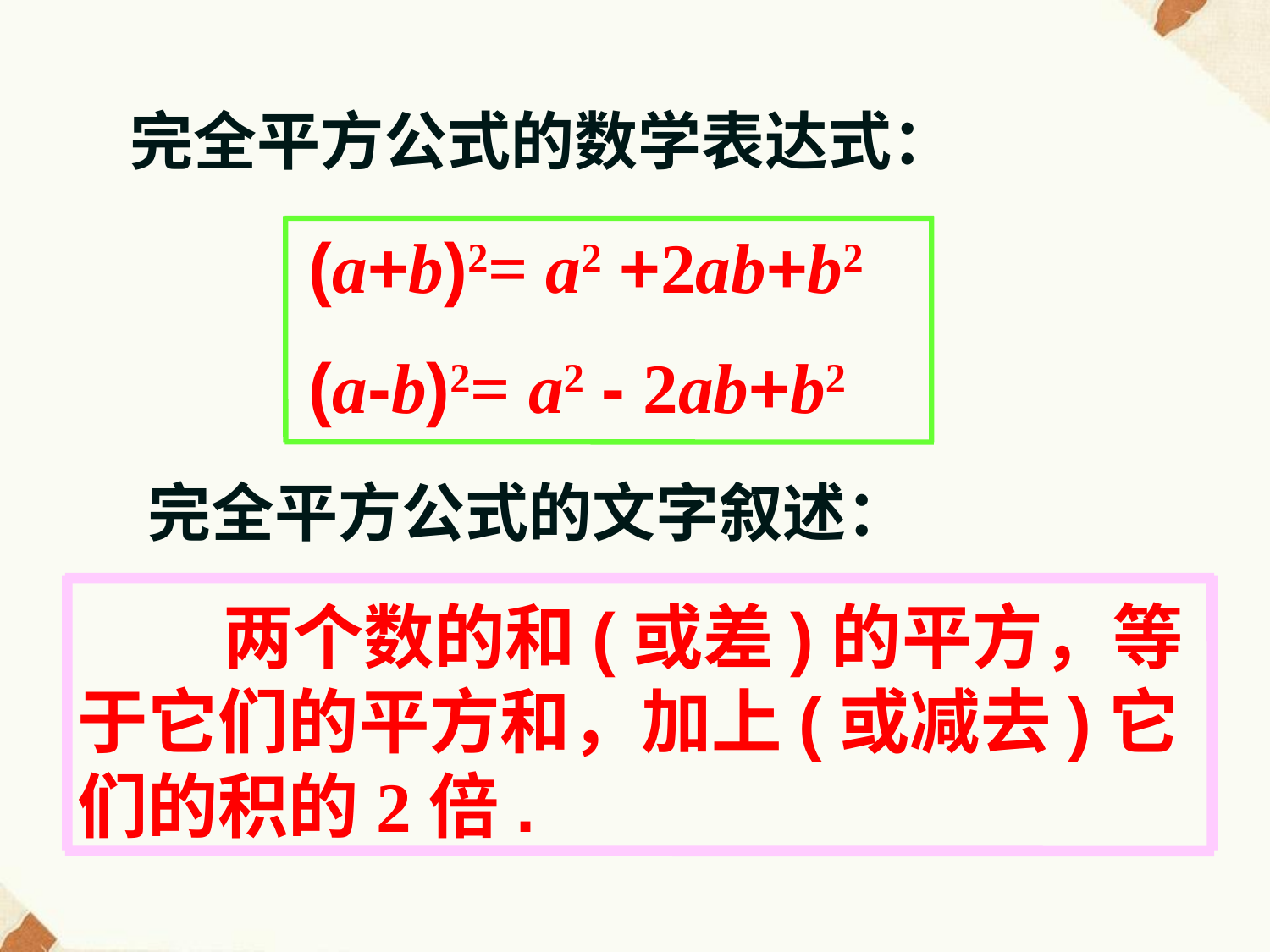

完全平方公式的数学表达式：

(a+b)2= a2 +2ab+b2
(a-b)2= a2 - 2ab+b2
完全平方公式的文字叙述：

        两个数的和(或差)的平方，等于它们的平方和，加上(或减去)它们的积的2倍.